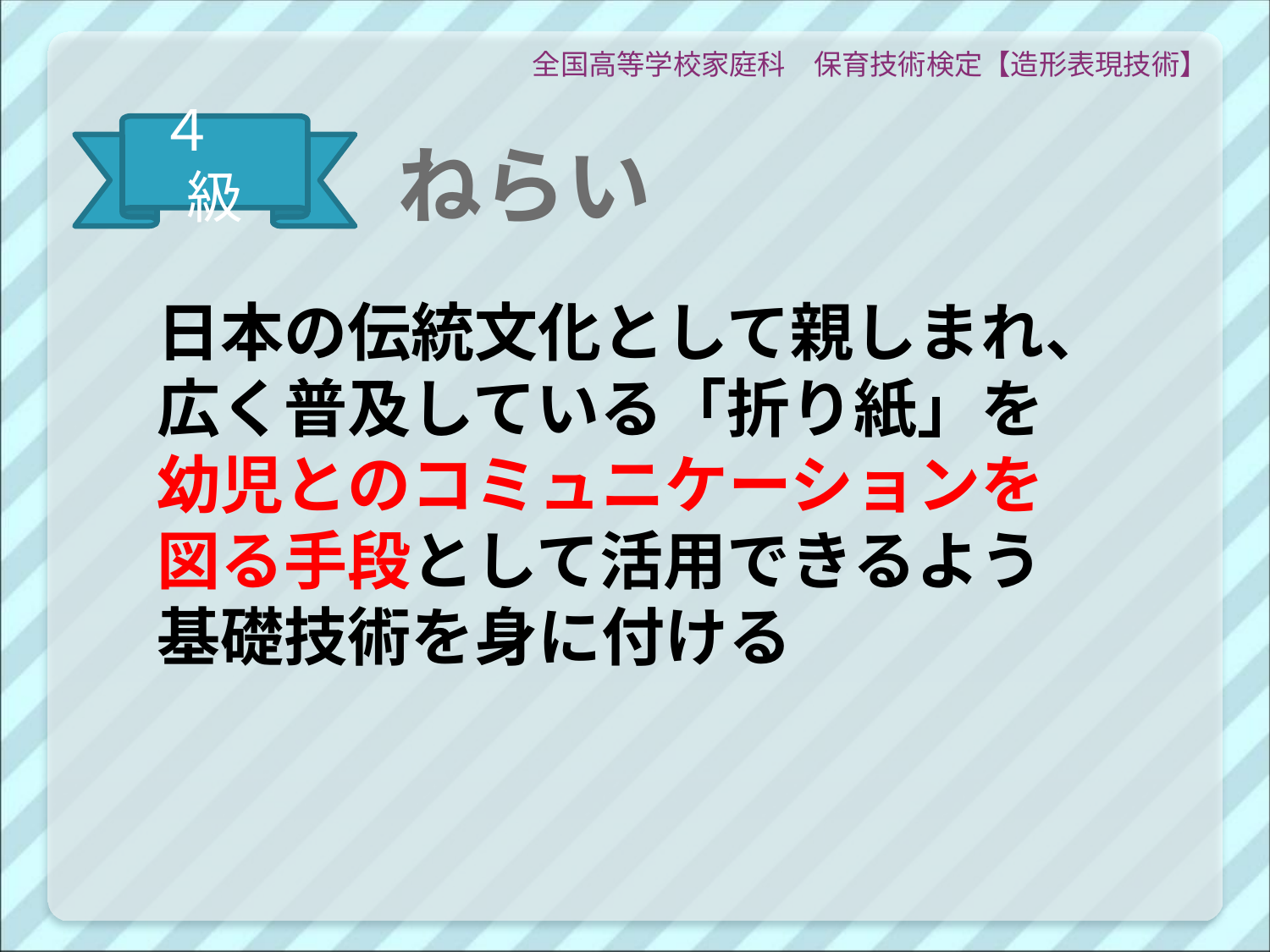

全国高等学校家庭科　保育技術検定【造形表現技術】
４　級
# ねらい

日本の伝統文化として親しまれ、
広く普及している「折り紙」を
幼児とのコミュニケーションを
図る手段として活用できるよう
基礎技術を身に付ける